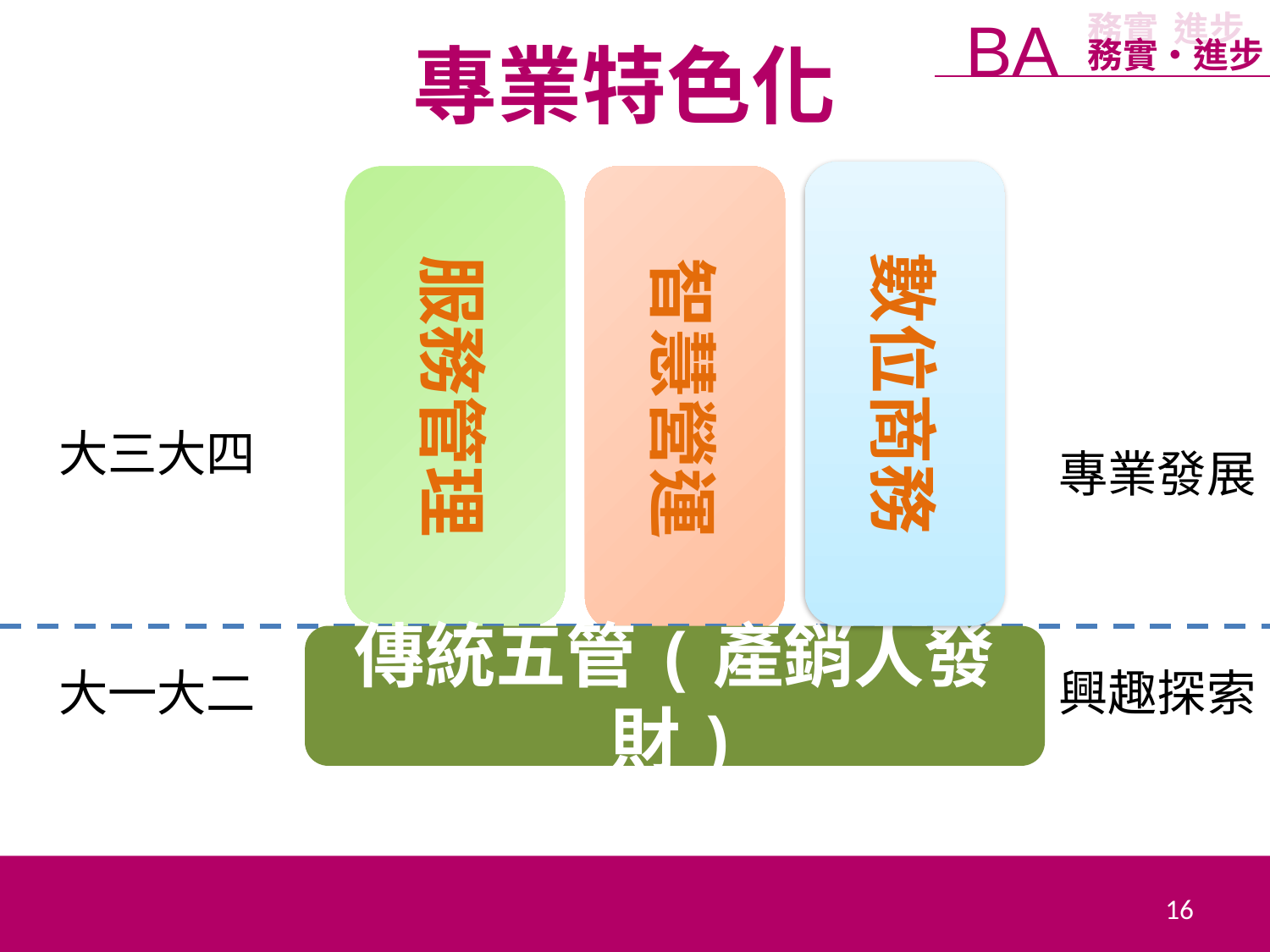

專業特色化
數位商務
服務管理
智慧營運
大三大四
專業發展
傳統五管(產銷人發財)
大一大二
興趣探索

16